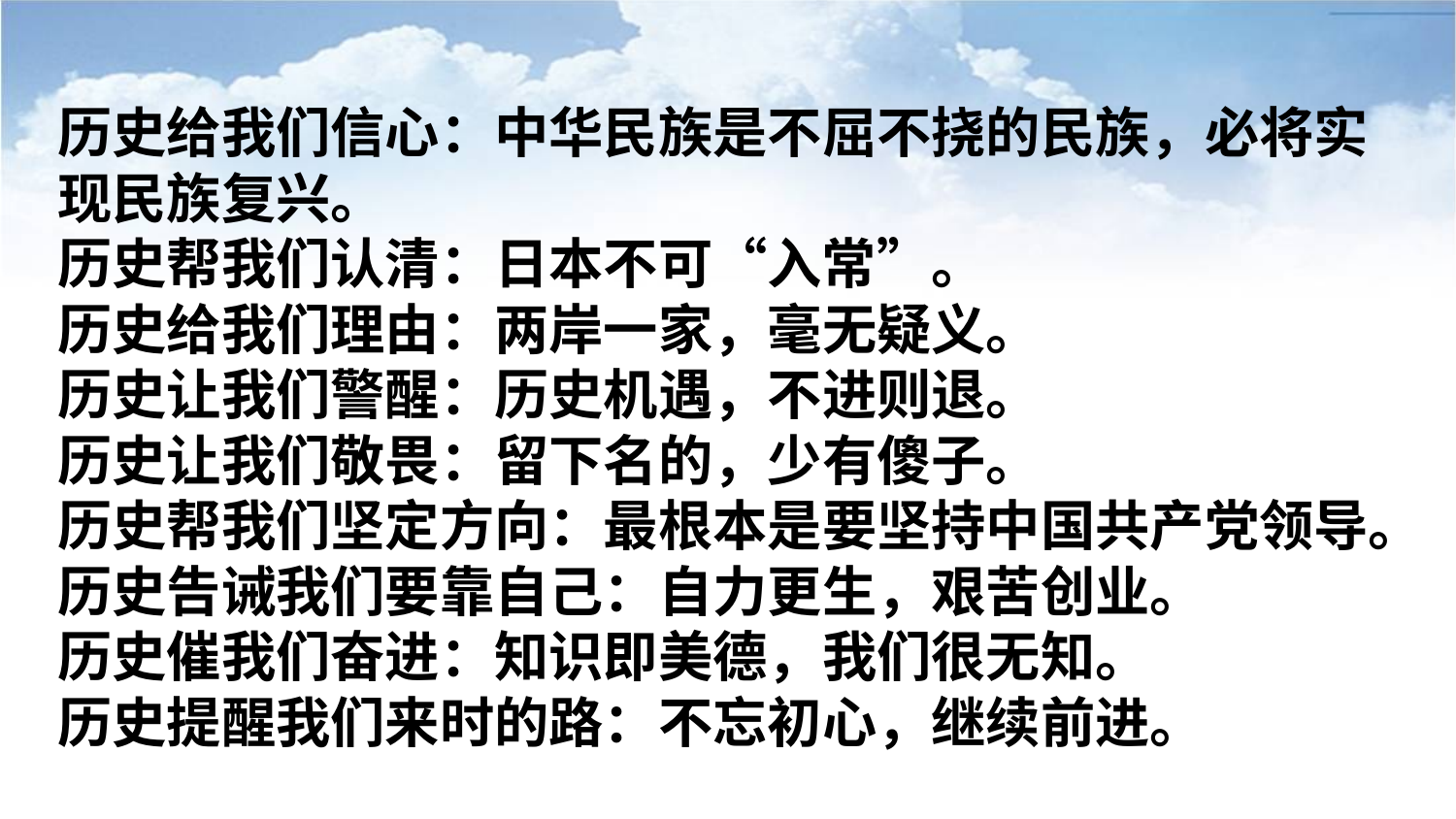

历史给我们信心：中华民族是不屈不挠的民族，必将实现民族复兴。
历史帮我们认清：日本不可“入常”。
历史给我们理由：两岸一家，毫无疑义。
历史让我们警醒：历史机遇，不进则退。
历史让我们敬畏：留下名的，少有傻子。
历史帮我们坚定方向：最根本是要坚持中国共产党领导。
历史告诫我们要靠自己：自力更生，艰苦创业。
历史催我们奋进：知识即美德，我们很无知。
历史提醒我们来时的路：不忘初心，继续前进。